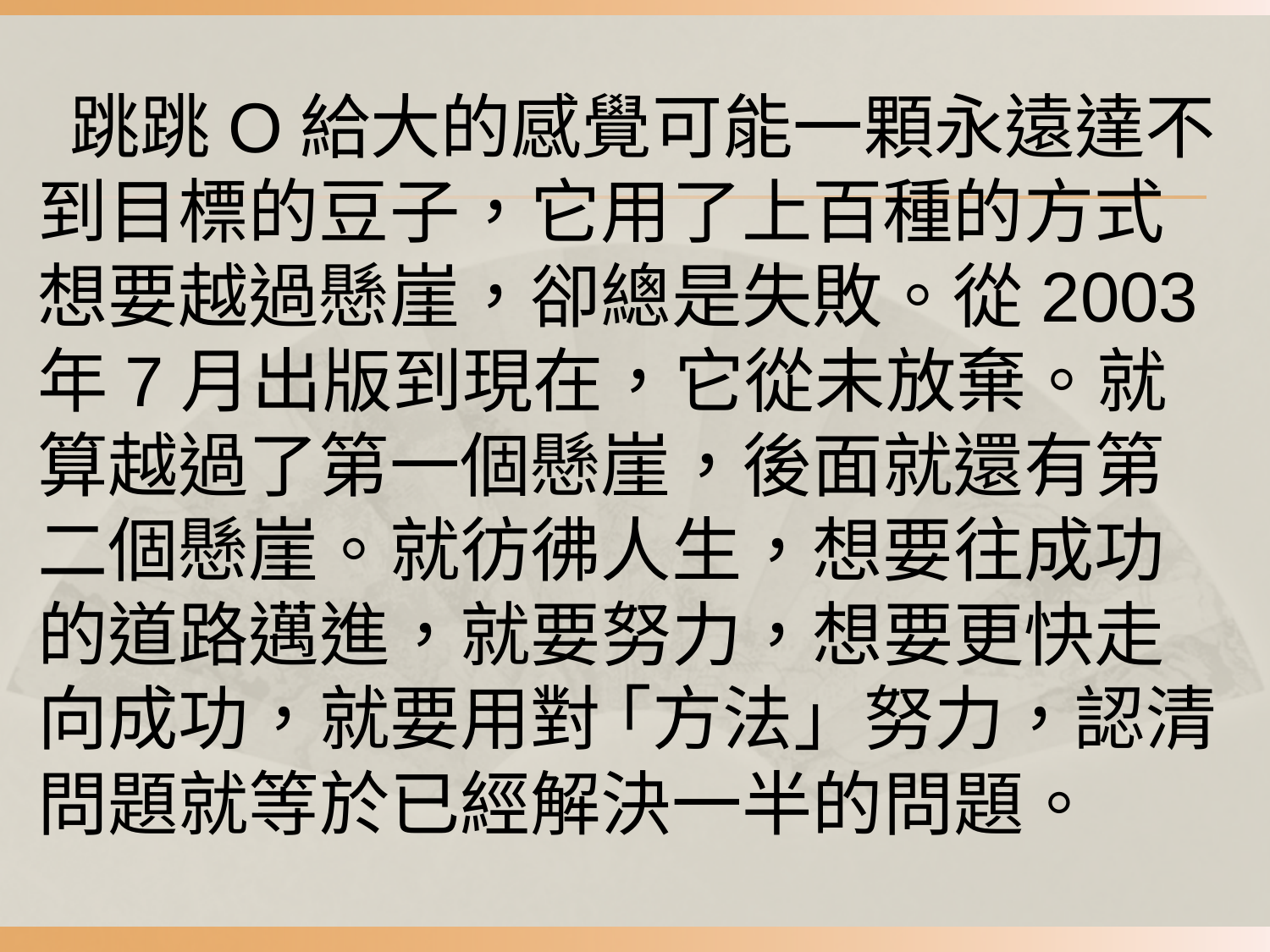

跳跳O給大的感覺可能一顆永遠達不到目標的豆子，它用了上百種的方式想要越過懸崖，卻總是失敗。從2003年7月出版到現在，它從未放棄。就算越過了第一個懸崖，後面就還有第二個懸崖。就彷彿人生，想要往成功的道路邁進，就要努力，想要更快走向成功，就要用對 ｢方法」努力，認清問題就等於已經解決一半的問題。